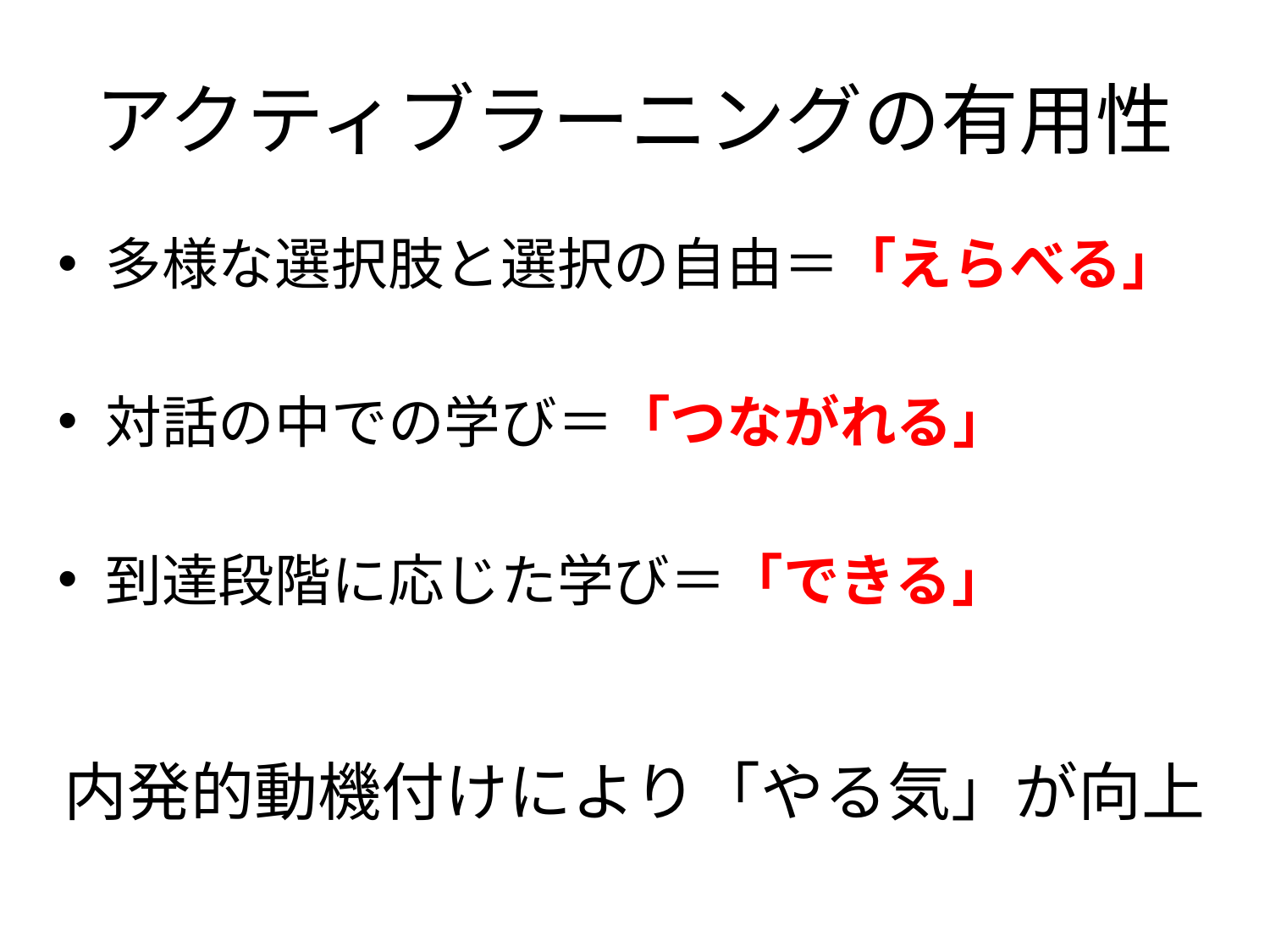

# アクティブラーニングの有用性
多様な選択肢と選択の自由＝「えらべる」

対話の中での学び＝「つながれる」

到達段階に応じた学び＝「できる」
内発的動機付けにより「やる気」が向上